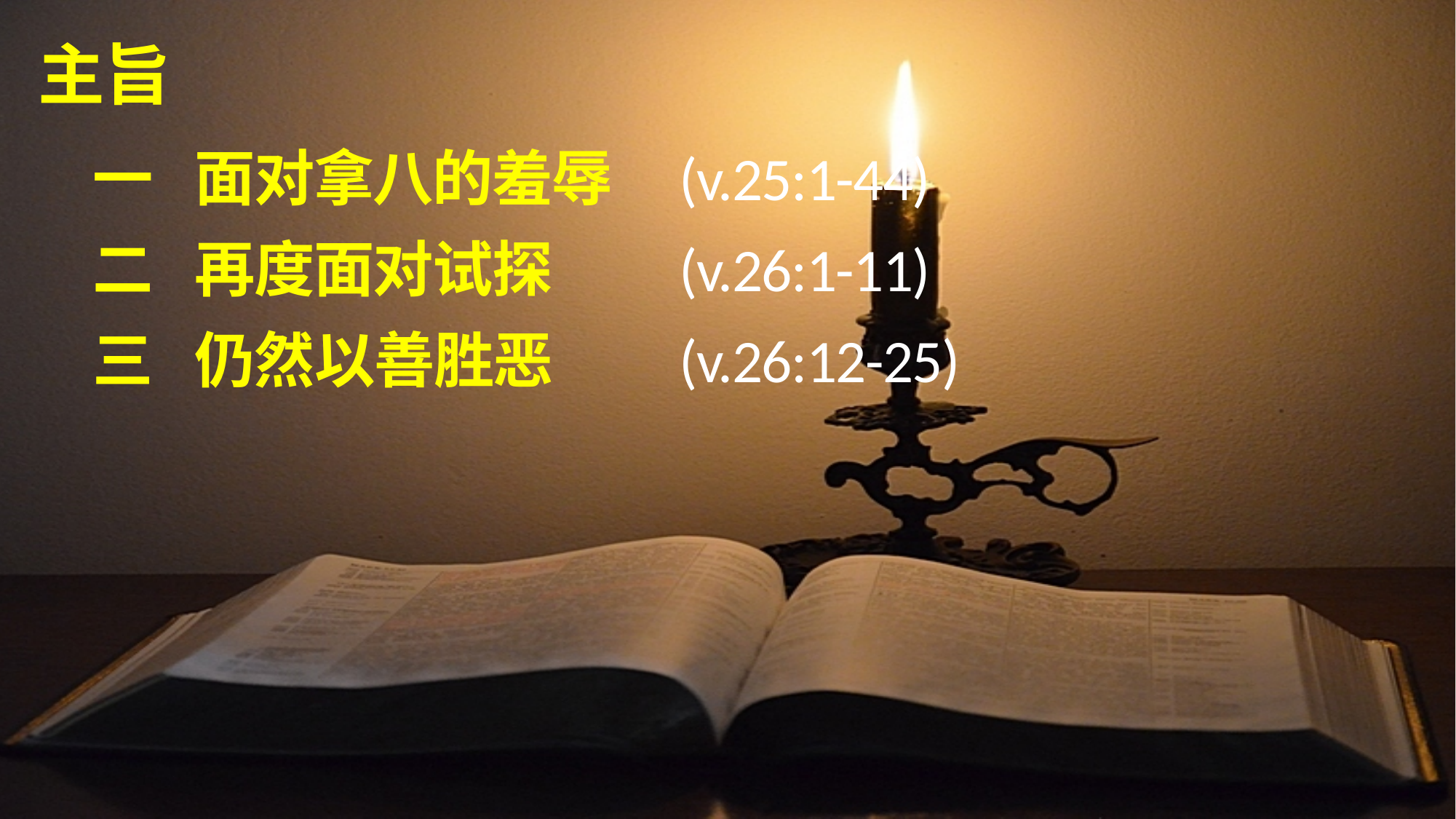

主旨
一	面对拿八的羞辱	(v.25:1-44)
二	再度面对试探	(v.26:1-11)
三	仍然以善胜恶	(v.26:12-25)